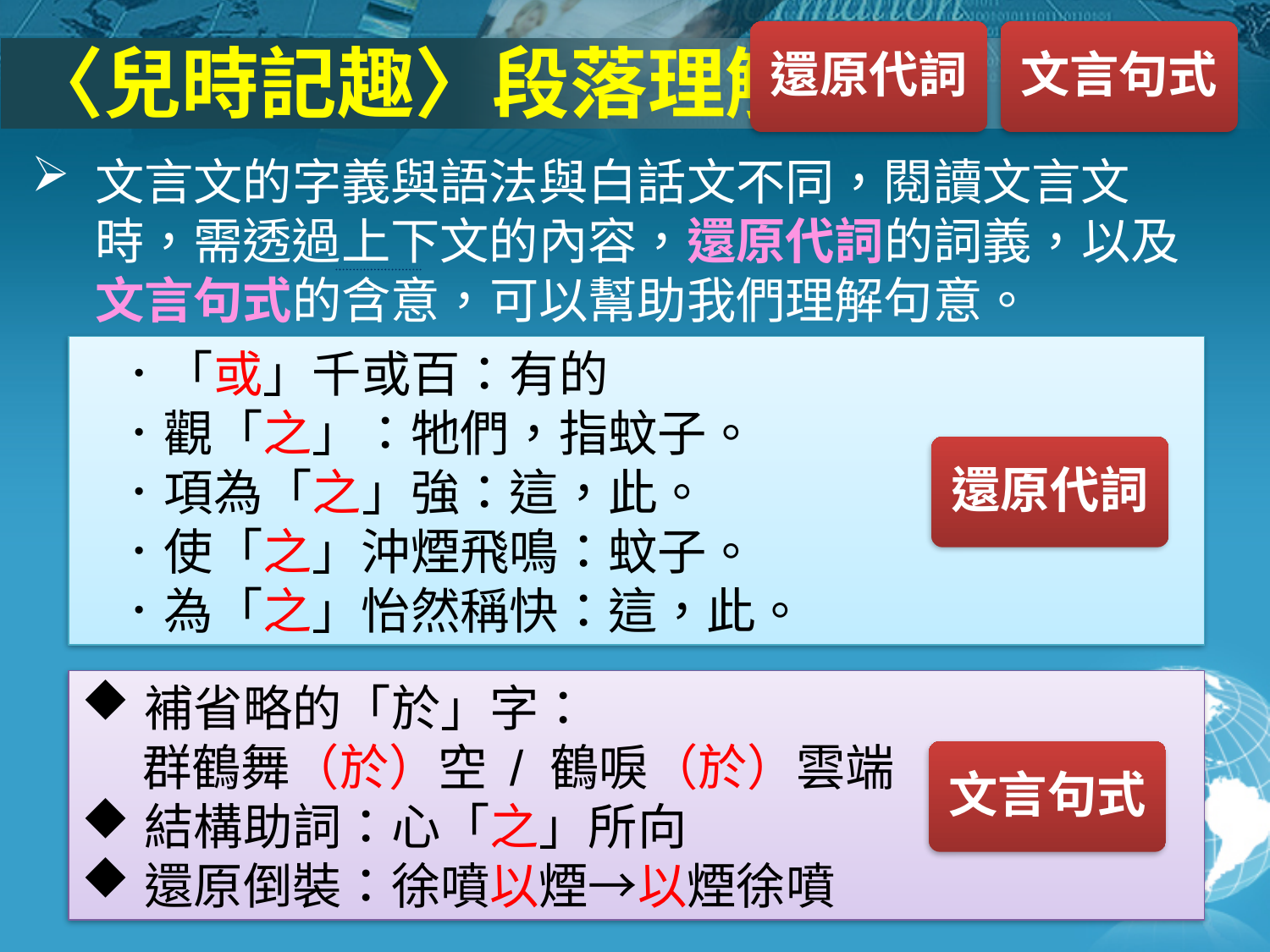

還原代詞

文言句式
〈兒時記趣〉段落理解

文言文的字義與語法與白話文不同，閱讀文言文時，需透過上下文的內容，還原代詞的詞義，以及文言句式的含意，可以幫助我們理解句意。

  ．「或」千或百：有的
  ．觀「之」：牠們，指蚊子。
  ．項為「之」強：這，此。
  ．使「之」沖煙飛鳴：蚊子。
  ．為「之」怡然稱快：這，此。

還原代詞
補省略的「於」字：
群鶴舞（於）空 / 鶴唳（於）雲端
結構助詞：心「之」所向
還原倒裝：徐噴以煙→以煙徐噴

文言句式